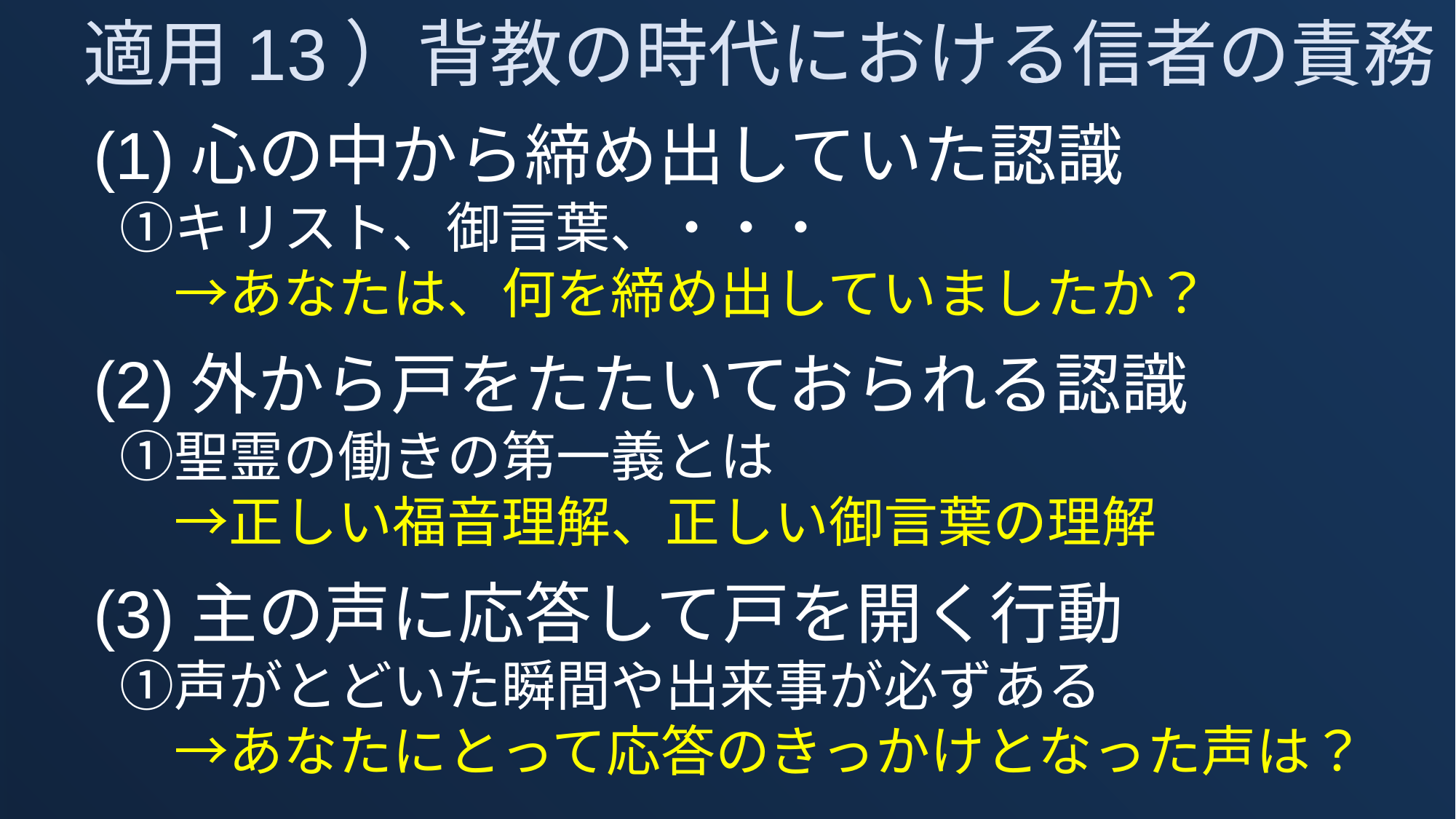

適用13）背教の時代における信者の責務
　(1)心の中から締め出していた認識
　　①キリスト、御言葉、・・・
　　　→あなたは、何を締め出していましたか？

　(2)外から戸をたたいておられる認識
　　①聖霊の働きの第一義とは
　　　→正しい福音理解、正しい御言葉の理解

　(3)主の声に応答して戸を開く行動
　　①声がとどいた瞬間や出来事が必ずある
　　　→あなたにとって応答のきっかけとなった声は？